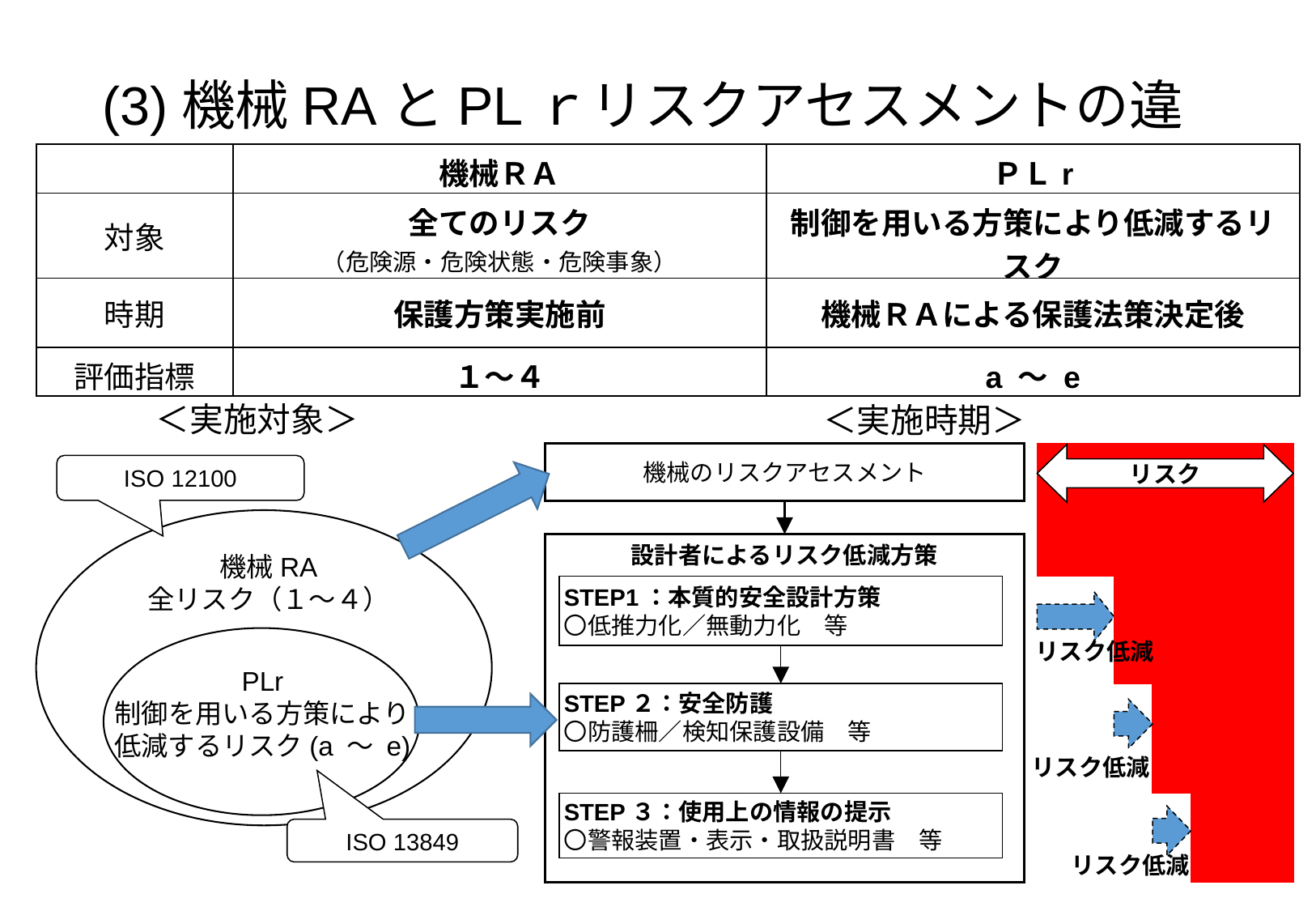

# (3)機械RAとPLｒリスクアセスメントの違い
|  | 機械ＲＡ | ＰＬr |
| --- | --- | --- |
| 対象 | 全てのリスク （危険源・危険状態・危険事象） | 制御を用いる方策により低減するリスク |
| 時期 | 保護方策実施前 | 機械ＲＡによる保護法策決定後 |
| 評価指標 | １～４ | a ～ e |

＜実施対象＞
＜実施時期＞
機械のリスクアセスメント

リスク
設計者によるリスク低減方策
STEP1：本質的安全設計方策
〇低推力化／無動力化　等

リスク低減
STEP２：安全防護
〇防護柵／検知保護設備　等

リスク低減

STEP３：使用上の情報の提示
〇警報装置・表示・取扱説明書　等

リスク低減
ISO 12100

機械RA
全リスク（１～４）

PLr
制御を用いる方策により
低減するリスク(a ～ e)

ISO 13849